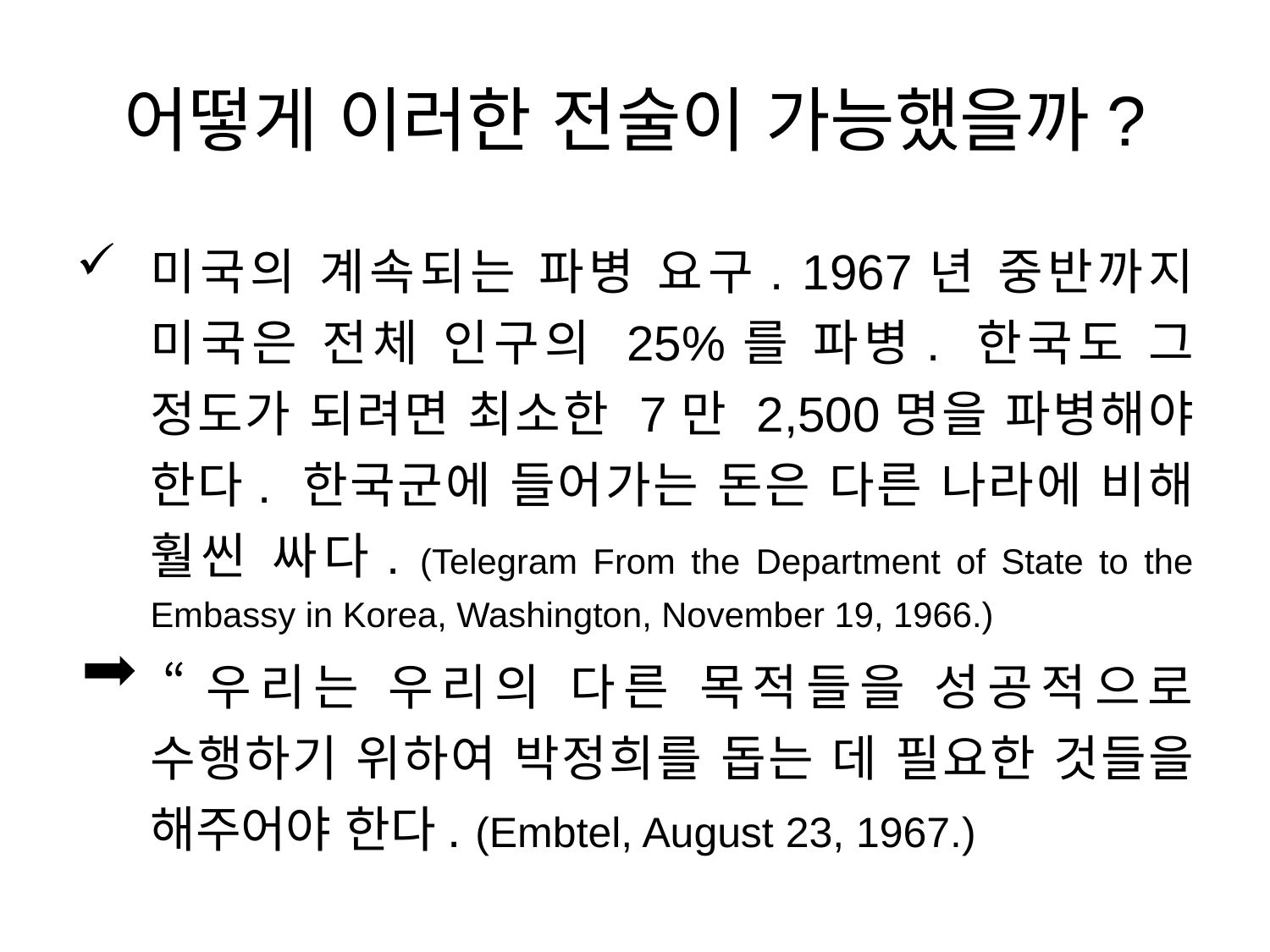

# 어떻게 이러한 전술이 가능했을까?
미국의 계속되는 파병 요구. 1967년 중반까지 미국은 전체 인구의 25%를 파병. 한국도 그 정도가 되려면 최소한 7만 2,500명을 파병해야 한다. 한국군에 들어가는 돈은 다른 나라에 비해 훨씬 싸다. (Telegram From the Department of State to the Embassy in Korea, Washington, November 19, 1966.)
“우리는 우리의 다른 목적들을 성공적으로 수행하기 위하여 박정희를 돕는 데 필요한 것들을 해주어야 한다. (Embtel, August 23, 1967.)